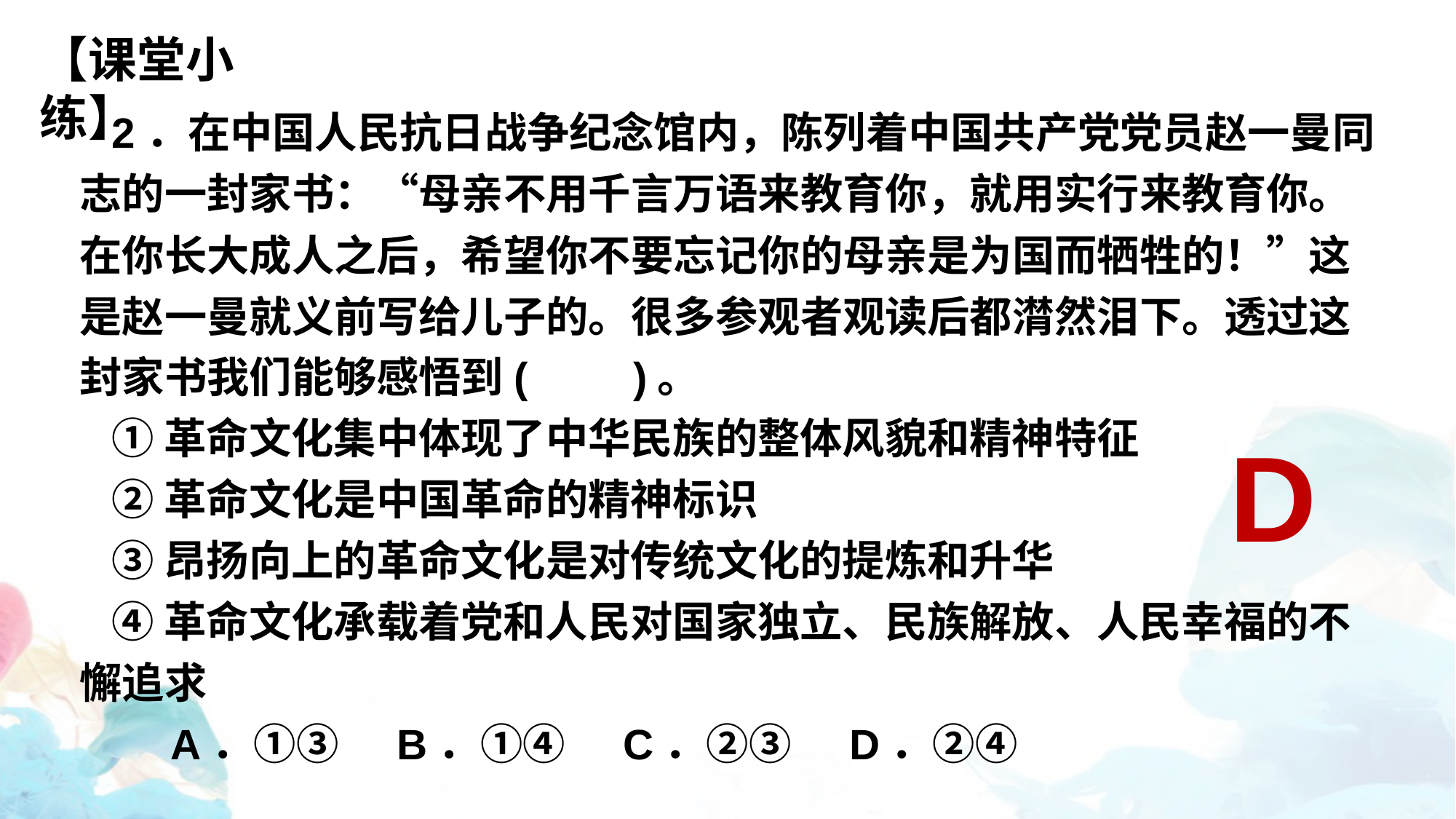

【课堂小练】
2．在中国人民抗日战争纪念馆内，陈列着中国共产党党员赵一曼同志的一封家书：“母亲不用千言万语来教育你，就用实行来教育你。在你长大成人之后，希望你不要忘记你的母亲是为国而牺牲的！”这是赵一曼就义前写给儿子的。很多参观者观读后都潸然泪下。透过这封家书我们能够感悟到(　　)。
①革命文化集中体现了中华民族的整体风貌和精神特征
②革命文化是中国革命的精神标识
③昂扬向上的革命文化是对传统文化的提炼和升华
④革命文化承载着党和人民对国家独立、民族解放、人民幸福的不懈追求
     A．①③     B．①④     C．②③     D．②④
D